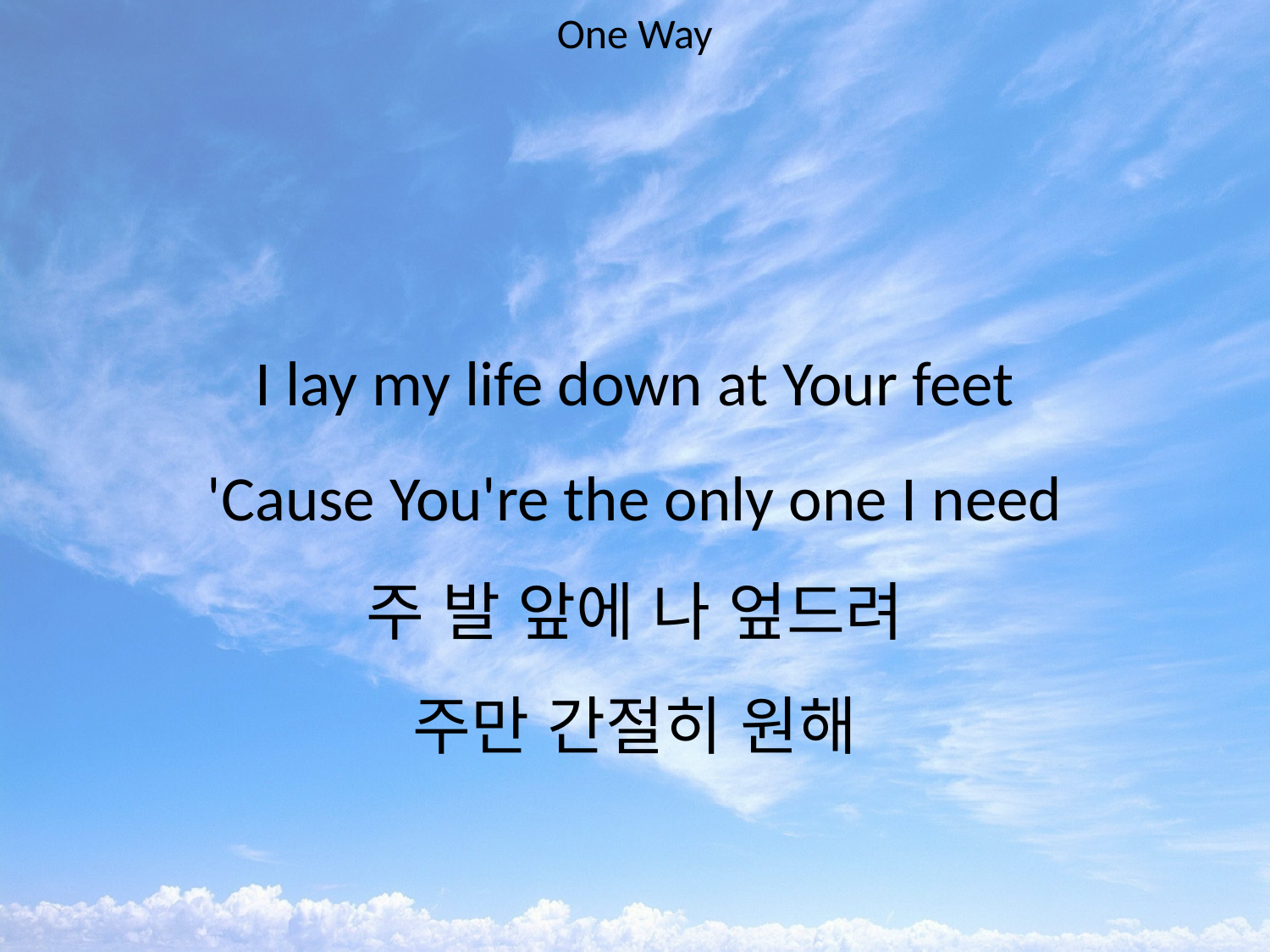

One Way
#
I lay my life down at Your feet
'Cause You're the only one I need
주 발 앞에 나 엎드려
주만 간절히 원해